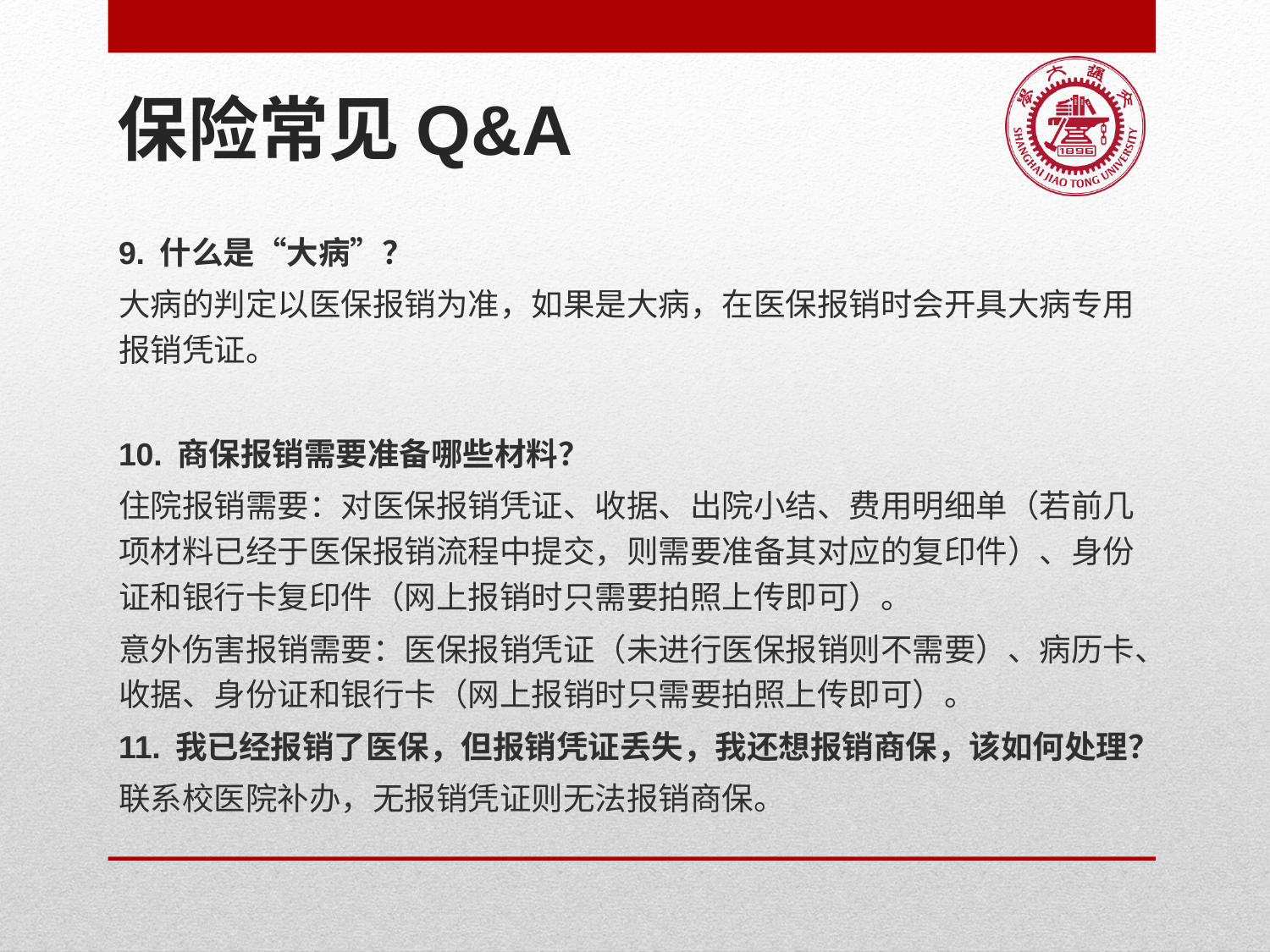

# 保险常见Q&A
9. 什么是“大病”？
大病的判定以医保报销为准，如果是大病，在医保报销时会开具大病专用报销凭证。

10. 商保报销需要准备哪些材料？
住院报销需要：对医保报销凭证、收据、出院小结、费用明细单（若前几项材料已经于医保报销流程中提交，则需要准备其对应的复印件）、身份证和银行卡复印件（网上报销时只需要拍照上传即可）。
意外伤害报销需要：医保报销凭证（未进行医保报销则不需要）、病历卡、收据、身份证和银行卡（网上报销时只需要拍照上传即可）。
11. 我已经报销了医保，但报销凭证丢失，我还想报销商保，该如何处理？
联系校医院补办，无报销凭证则无法报销商保。